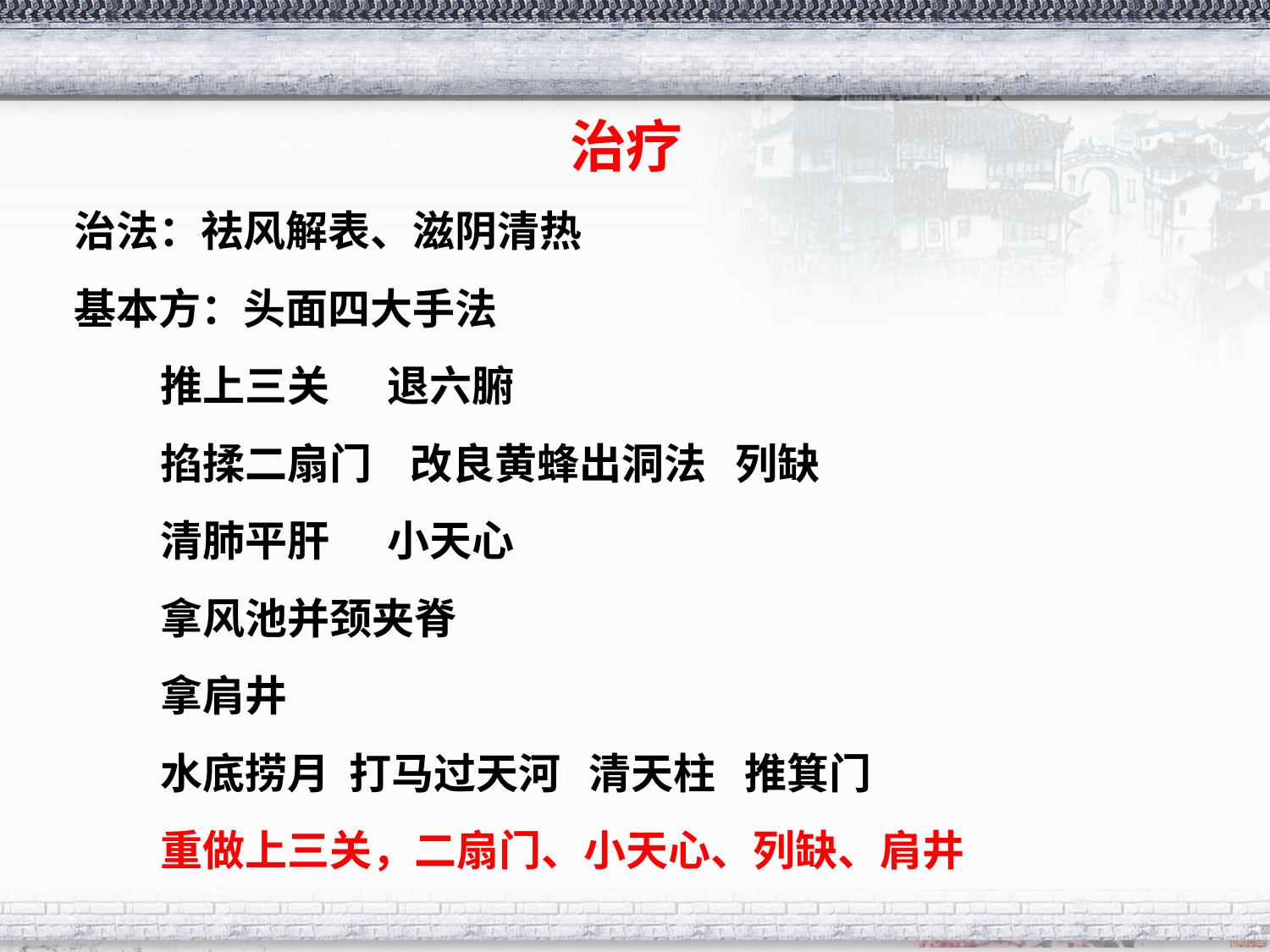

# 治疗
治法：祛风解表、滋阴清热
基本方：头面四大手法
        推上三关      退六腑
        掐揉二扇门    改良黄蜂出洞法   列缺
        清肺平肝      小天心
        拿风池并颈夹脊
        拿肩井
        水底捞月  打马过天河   清天柱   推箕门
        重做上三关，二扇门、小天心、列缺、肩井